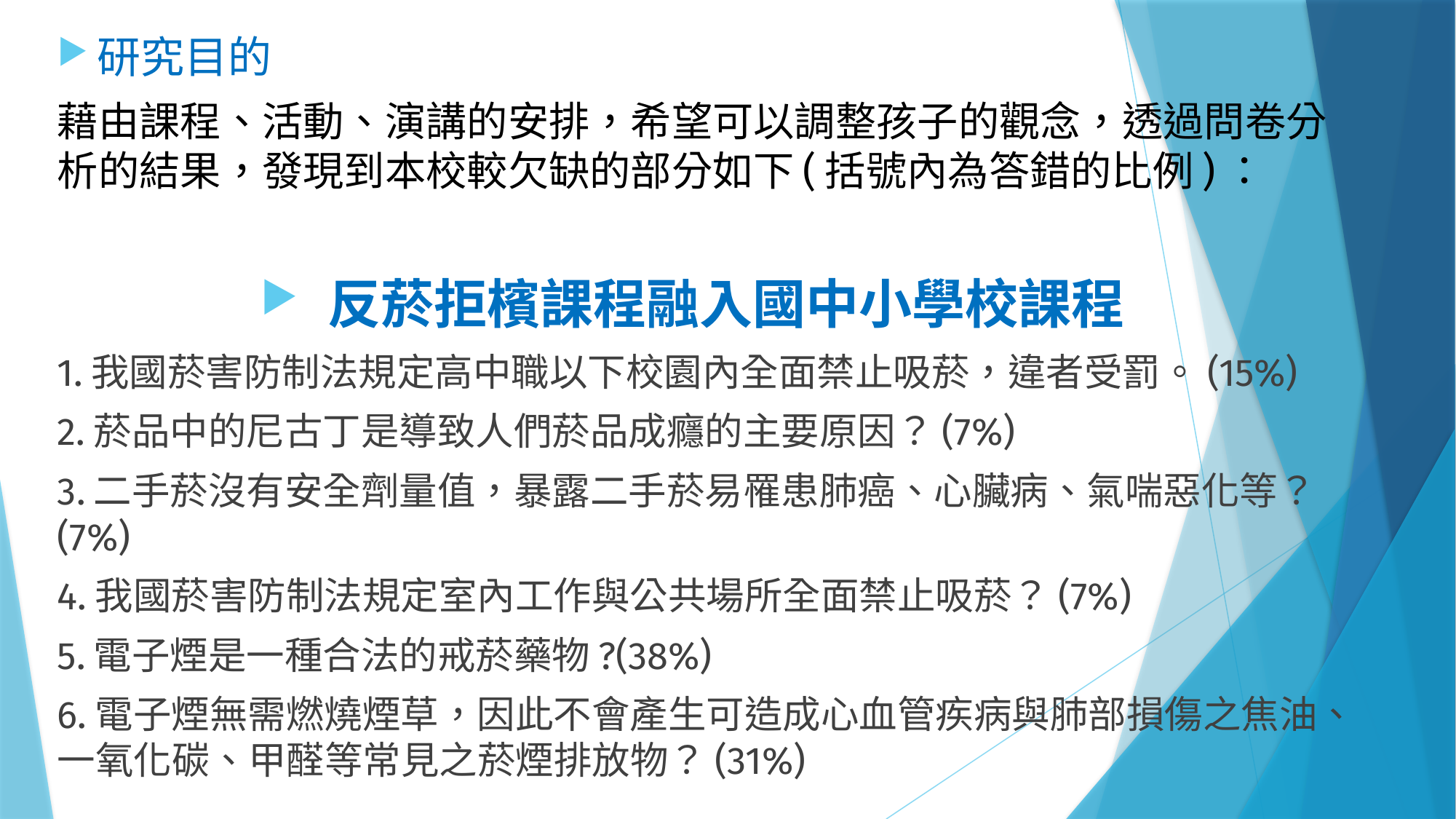

研究目的
藉由課程、活動、演講的安排，希望可以調整孩子的觀念，透過問卷分析的結果，發現到本校較欠缺的部分如下(括號內為答錯的比例)：

反菸拒檳課程融入國中小學校課程
1.我國菸害防制法規定高中職以下校園內全面禁止吸菸，違者受罰。(15%)
2.菸品中的尼古丁是導致人們菸品成癮的主要原因？(7%)
3.二手菸沒有安全劑量值，暴露二手菸易罹患肺癌、心臟病、氣喘惡化等？(7%)
4.我國菸害防制法規定室內工作與公共場所全面禁止吸菸？(7%)
5.電子煙是一種合法的戒菸藥物?(38%)
6.電子煙無需燃燒煙草，因此不會產生可造成心血管疾病與肺部損傷之焦油、一氧化碳、甲醛等常見之菸煙排放物？(31%)